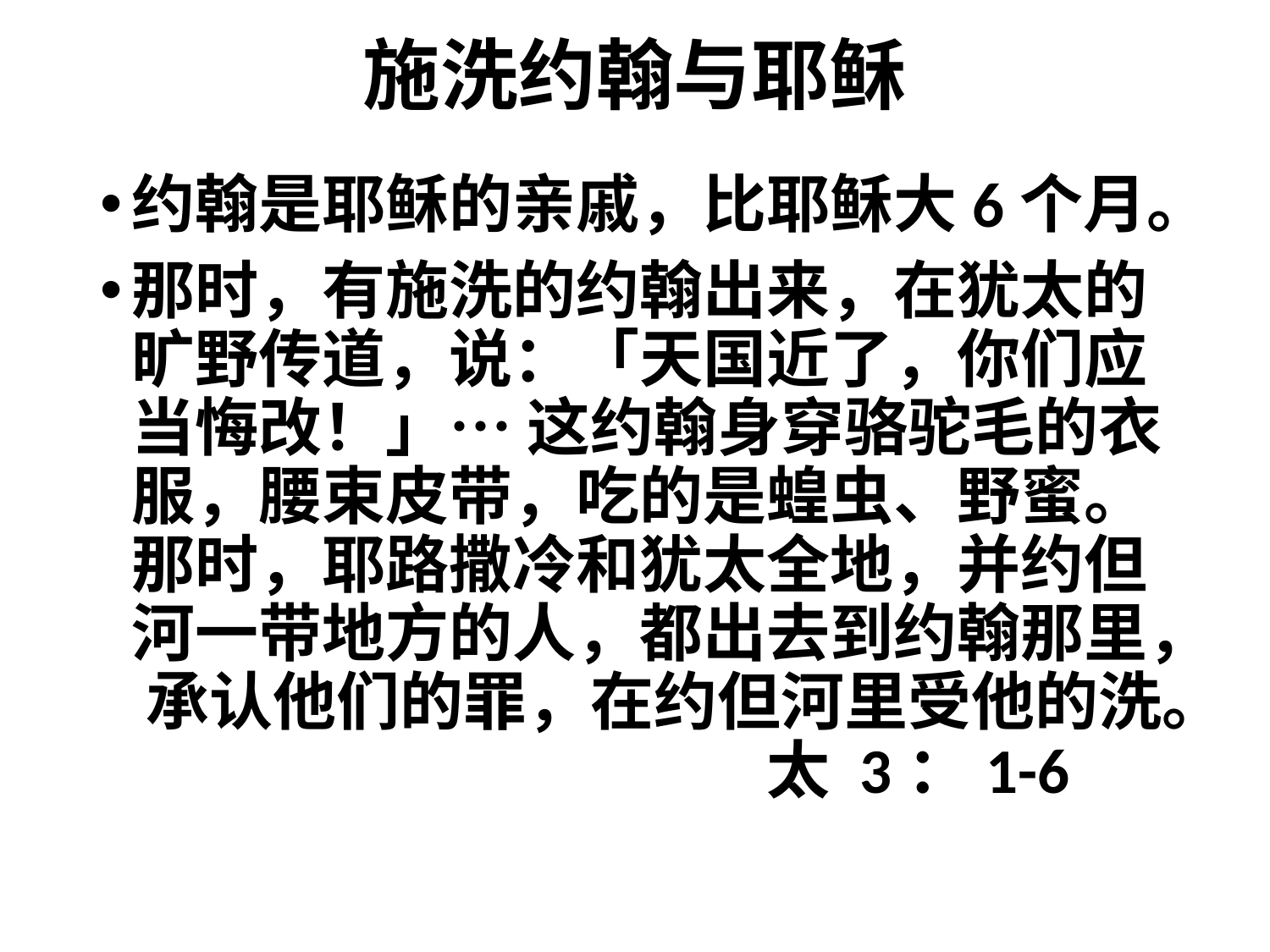

# 施洗约翰与耶稣
约翰是耶稣的亲戚，比耶稣大6个月。
那时，有施洗的约翰出来，在犹太的旷野传道，说：「天国近了，你们应当悔改！」… 这约翰身穿骆驼毛的衣服，腰束皮带，吃的是蝗虫、野蜜。 那时，耶路撒冷和犹太全地，并约但河一带地方的人，都出去到约翰那里， 承认他们的罪，在约但河里受他的洗。					太 3：1-6